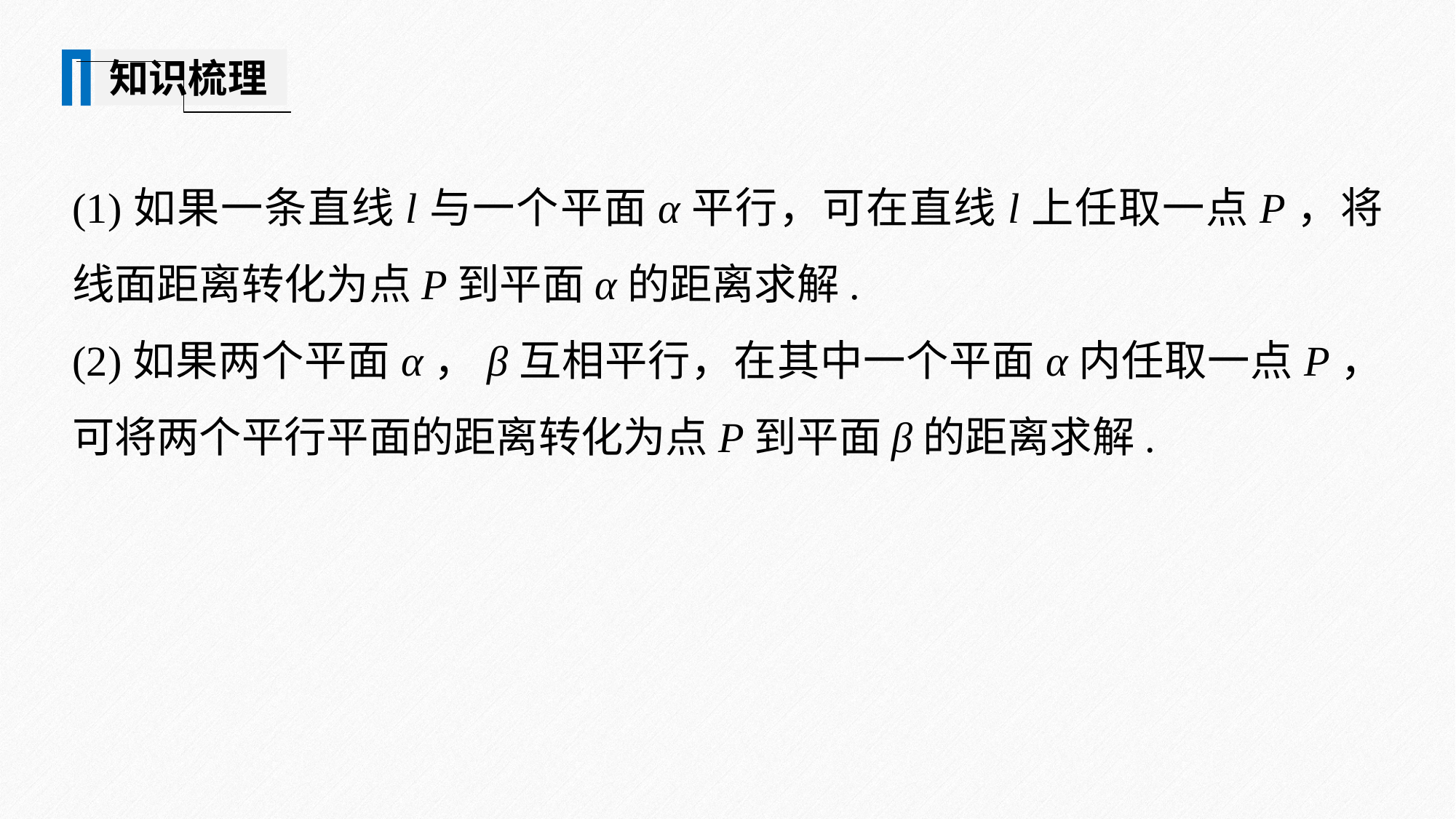

知识梳理

(1)如果一条直线l与一个平面α平行，可在直线l上任取一点P，将线面距离转化为点P到平面α的距离求解.
(2)如果两个平面α，β互相平行，在其中一个平面α内任取一点P，可将两个平行平面的距离转化为点P到平面β的距离求解.